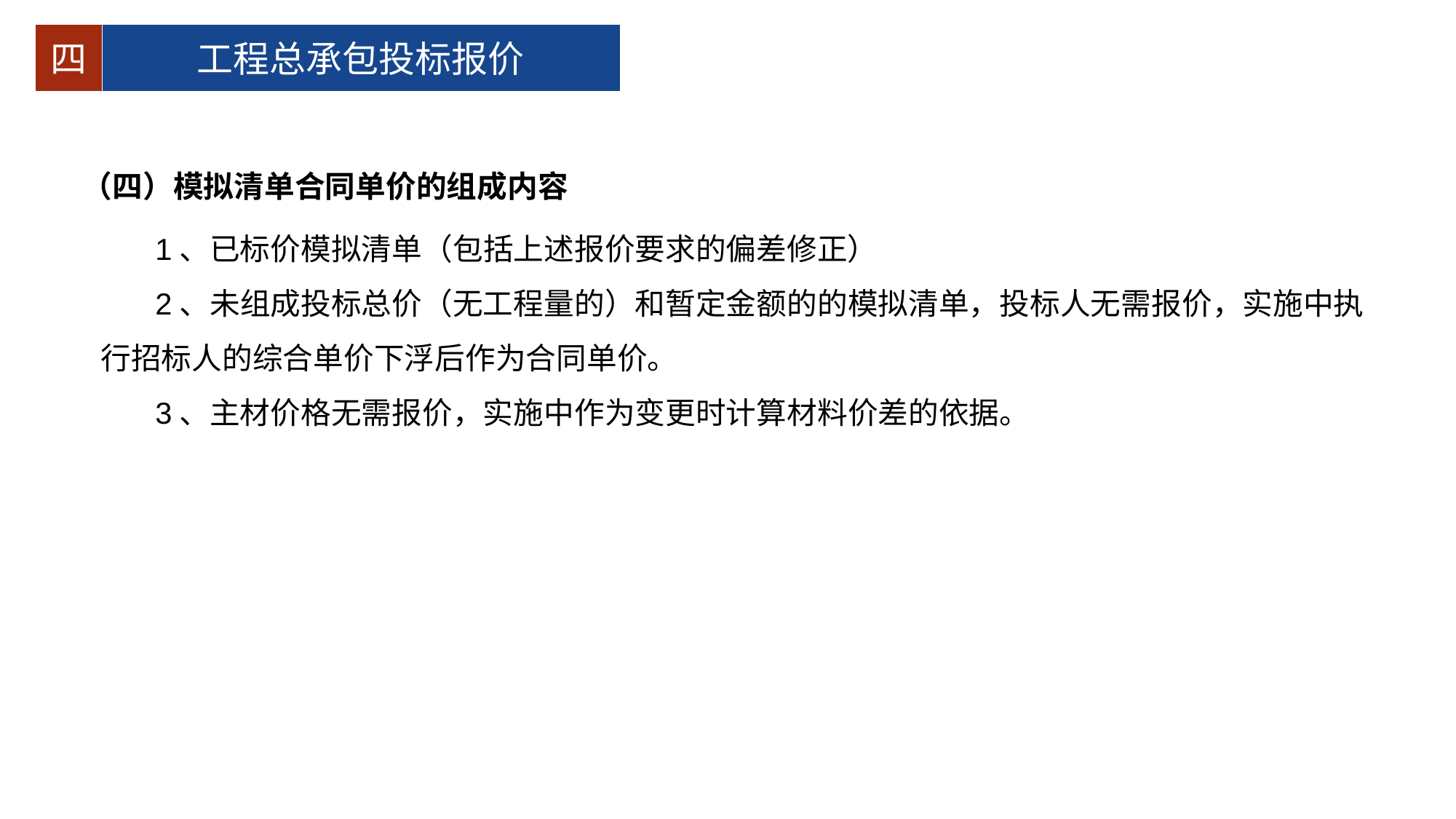

四
工程总承包投标报价
（四）模拟清单合同单价的组成内容
1、已标价模拟清单（包括上述报价要求的偏差修正）
2、未组成投标总价（无工程量的）和暂定金额的的模拟清单，投标人无需报价，实施中执行招标人的综合单价下浮后作为合同单价。
3、主材价格无需报价，实施中作为变更时计算材料价差的依据。